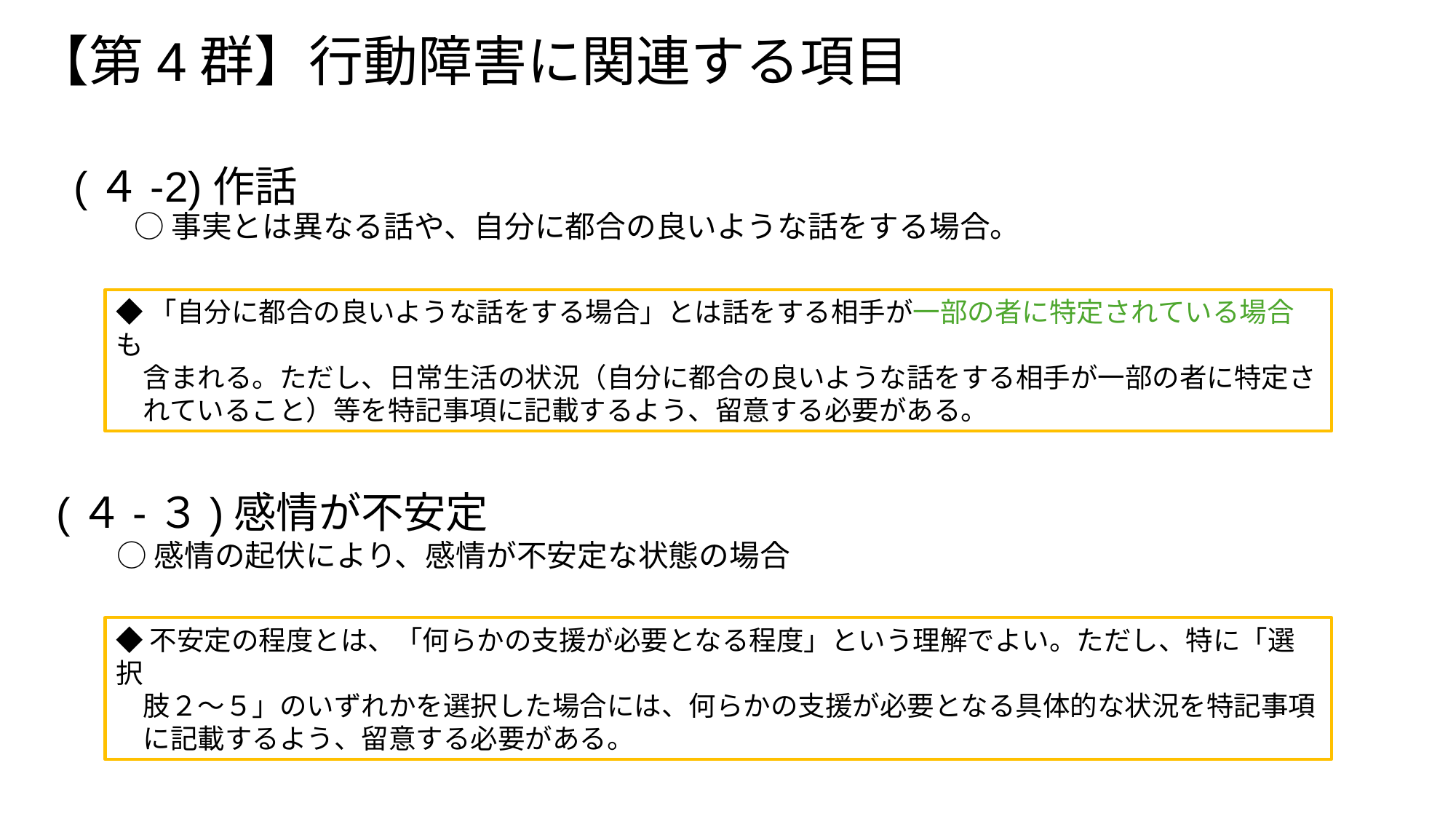

【第4群】行動障害に関連する項目
(４-2)作話
　　○ 事実とは異なる話や、自分に都合の良いような話をする場合。
◆「自分に都合の良いような話をする場合」とは話をする相手が一部の者に特定されている場合も
　含まれる。ただし、日常生活の状況（自分に都合の良いような話をする相手が一部の者に特定さ
　れていること）等を特記事項に記載するよう、留意する必要がある。
(４-３)感情が不安定
　　○ 感情の起伏により、感情が不安定な状態の場合

◆不安定の程度とは、「何らかの支援が必要となる程度」という理解でよい。ただし、特に「選択
　肢２～５」のいずれかを選択した場合には、何らかの支援が必要となる具体的な状況を特記事項
　に記載するよう、留意する必要がある。